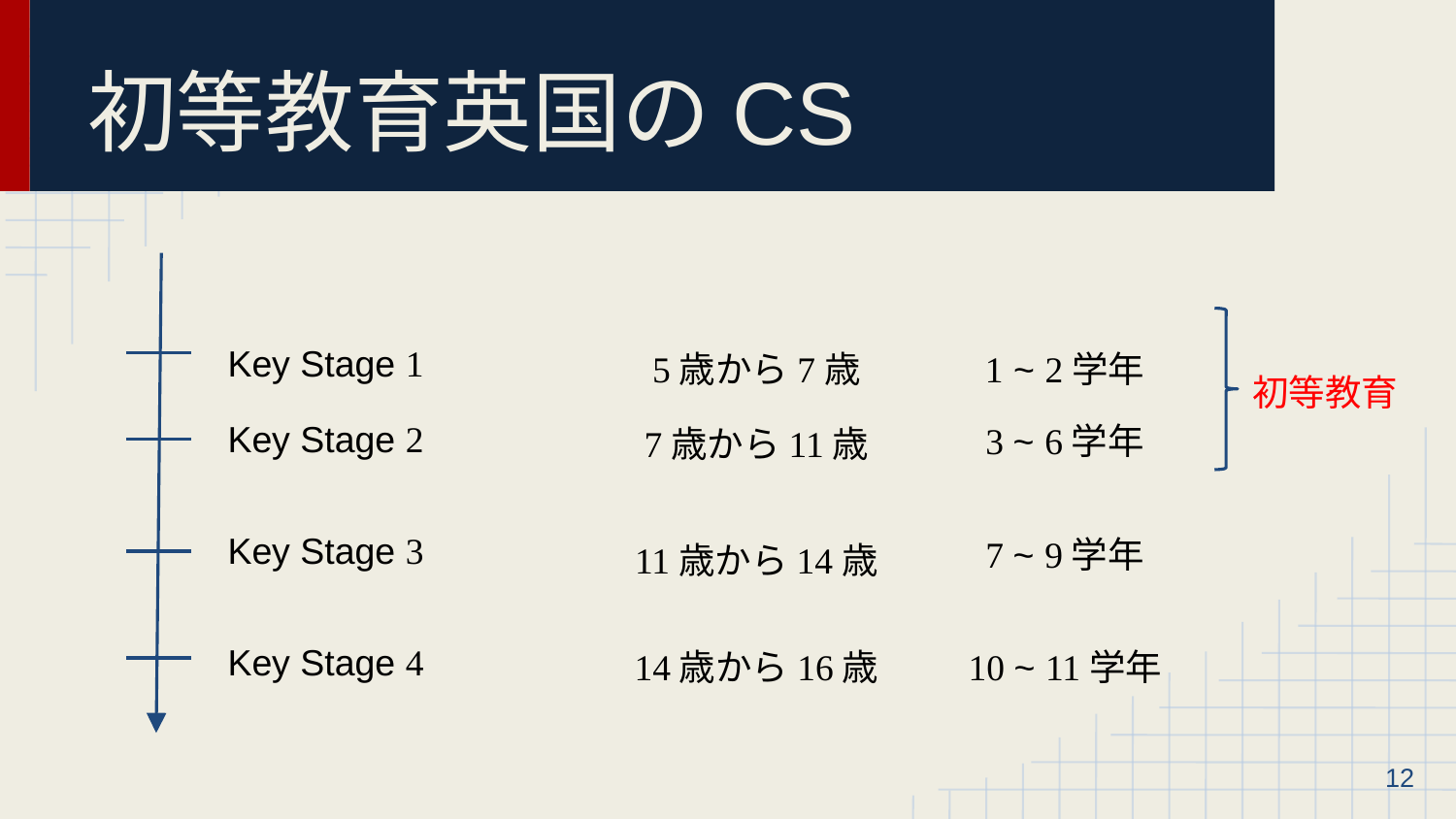

# 初等教育英国のCS

Key Stage 1
5歳から7歳
1 ~ 2学年
初等教育

Key Stage 2

3 ~ 6学年
7歳から11歳
Key Stage 3

7 ~ 9学年
11歳から14歳
Key Stage 4
14歳から16歳
10 ~ 11学年
12